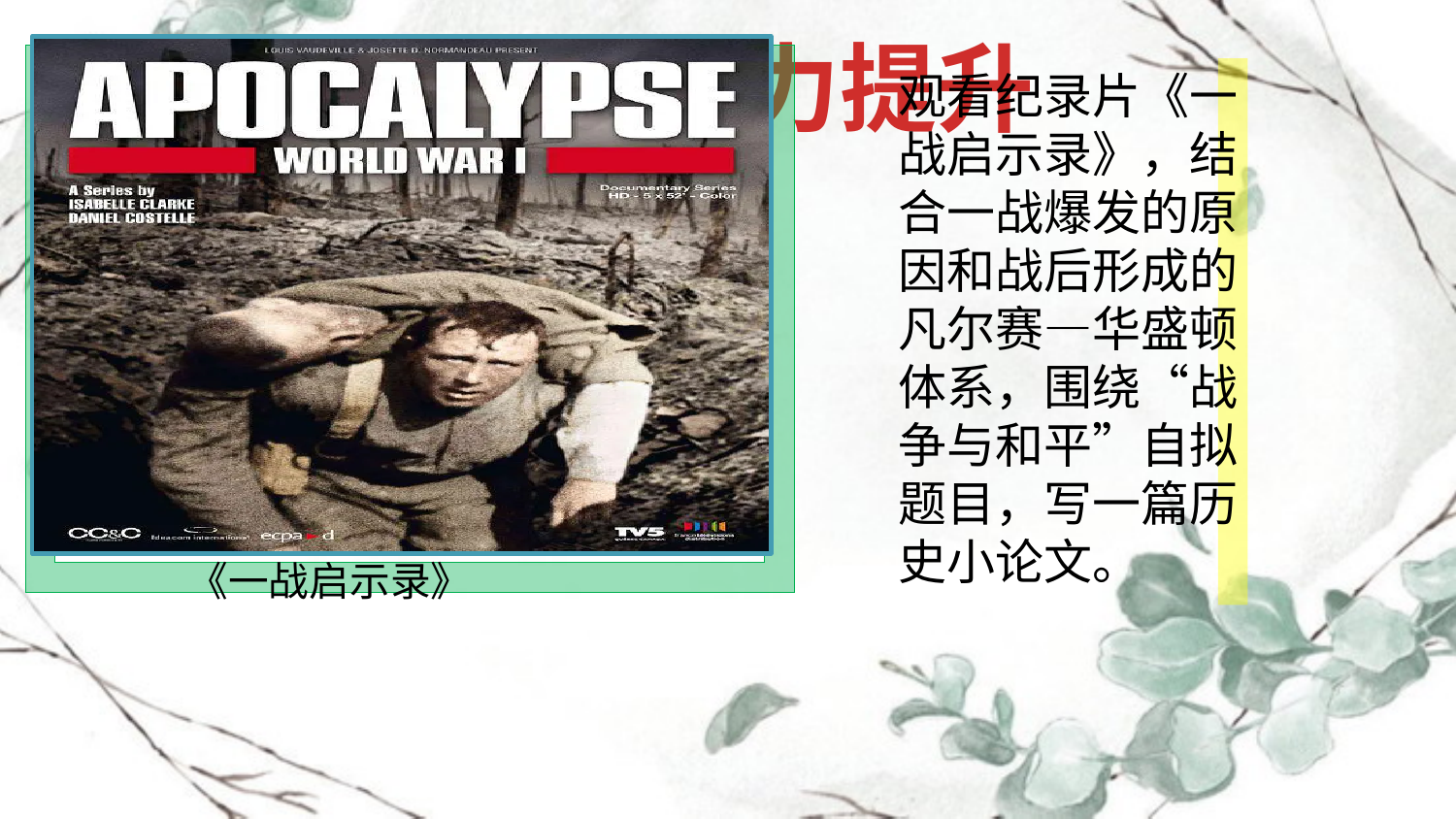

拓展作业——能力提升
《一战启示录》
观看纪录片《一战启示录》，结合一战爆发的原因和战后形成的凡尔赛—华盛顿体系，围绕“战争与和平”自拟题目，写一篇历史小论文。